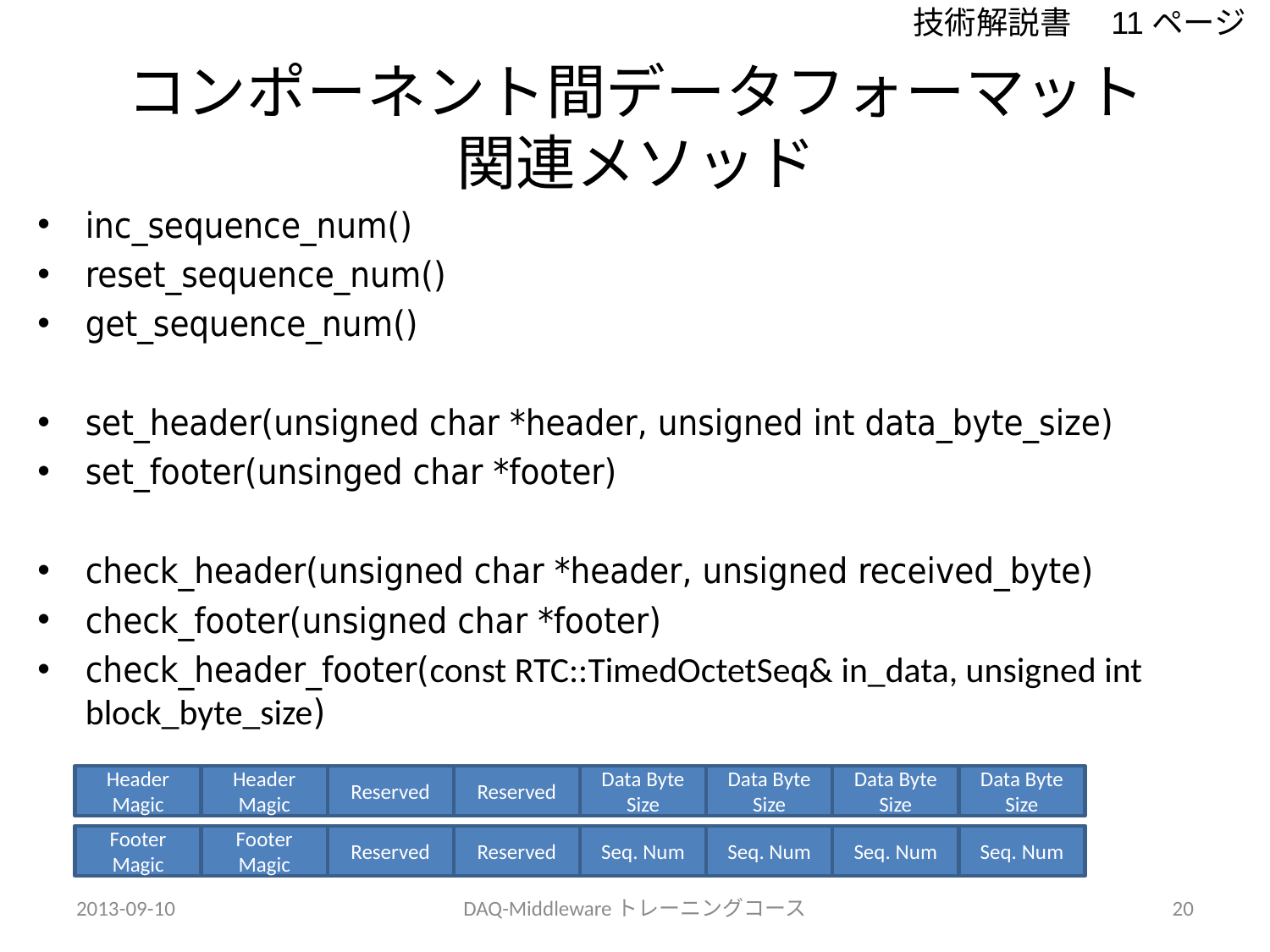

技術解説書　11ページ
# コンポーネント間データフォーマット 関連メソッド
inc_sequence_num()
reset_sequence_num()
get_sequence_num()

set_header(unsigned char *header, unsigned int data_byte_size)
set_footer(unsinged char *footer)

check_header(unsigned char *header, unsigned received_byte)
check_footer(unsigned char *footer)
check_header_footer(const RTC::TimedOctetSeq& in_data, unsigned int block_byte_size)

Header
Magic
Header
Magic
Reserved
Reserved
Data Byte Size
Data Byte Size
Data Byte Size
Data Byte Size
Footer
Magic
Footer
Magic
Reserved
Reserved
Seq. Num
Seq. Num
Seq. Num
Seq. Num
2013-09-10
DAQ-Middlewareトレーニングコース
20